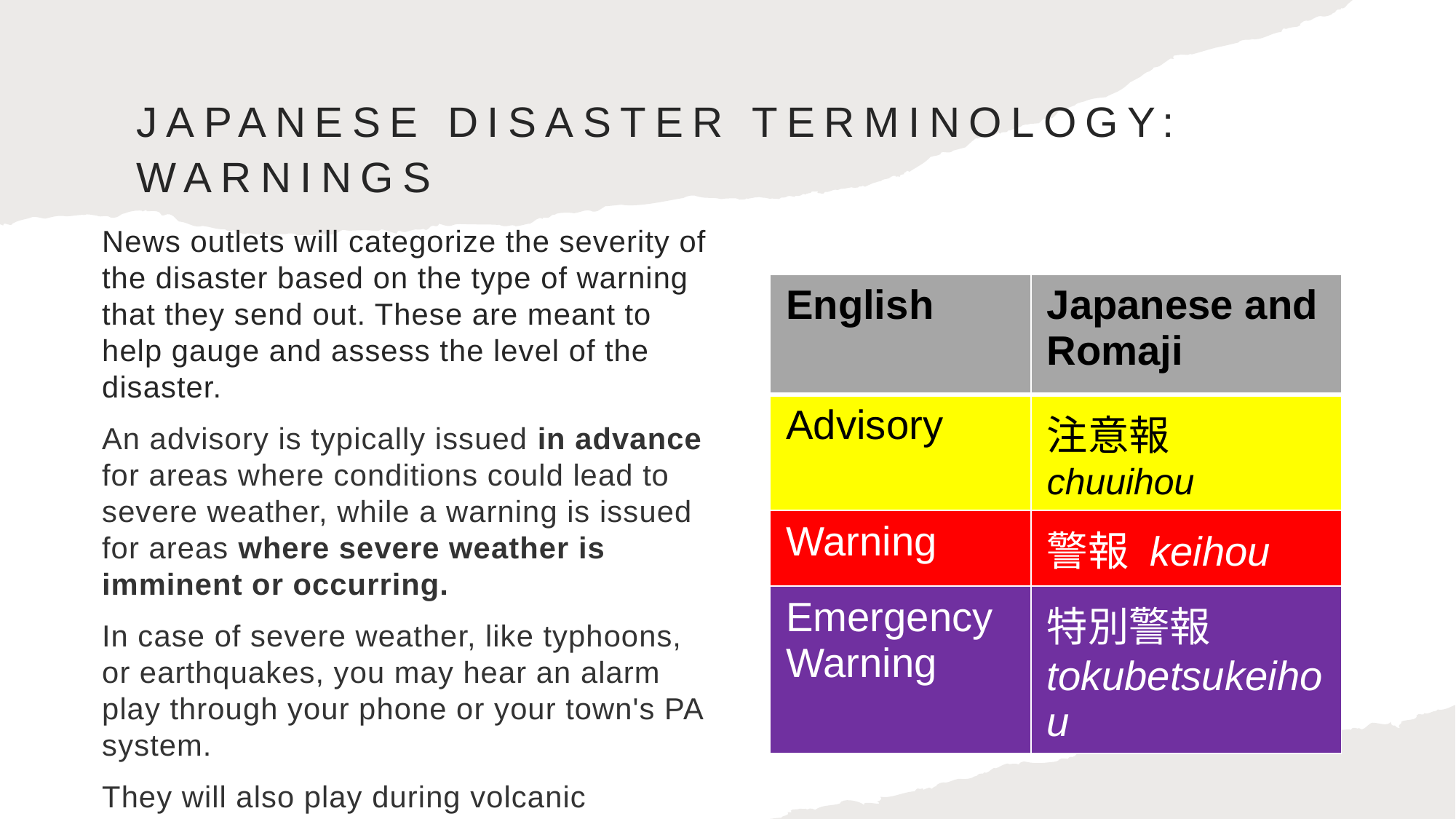

# Japanese disaster terminology: warnings
News outlets will categorize the severity of the disaster based on the type of warning that they send out. These are meant to help gauge and assess the level of the disaster.
An advisory is typically issued in advance for areas where conditions could lead to severe weather, while a warning is issued for areas where severe weather is imminent or occurring.
In case of severe weather, like typhoons, or earthquakes, you may hear an alarm play through your phone or your town's PA system.
They will also play during volcanic eruptions, and tsunamis.

| English | Japanese and Romaji |
| --- | --- |
| Advisory | 注意報 chuuihou |
| Warning | 警報 keihou |
| Emergency Warning | 特別警報 tokubetsukeihou |